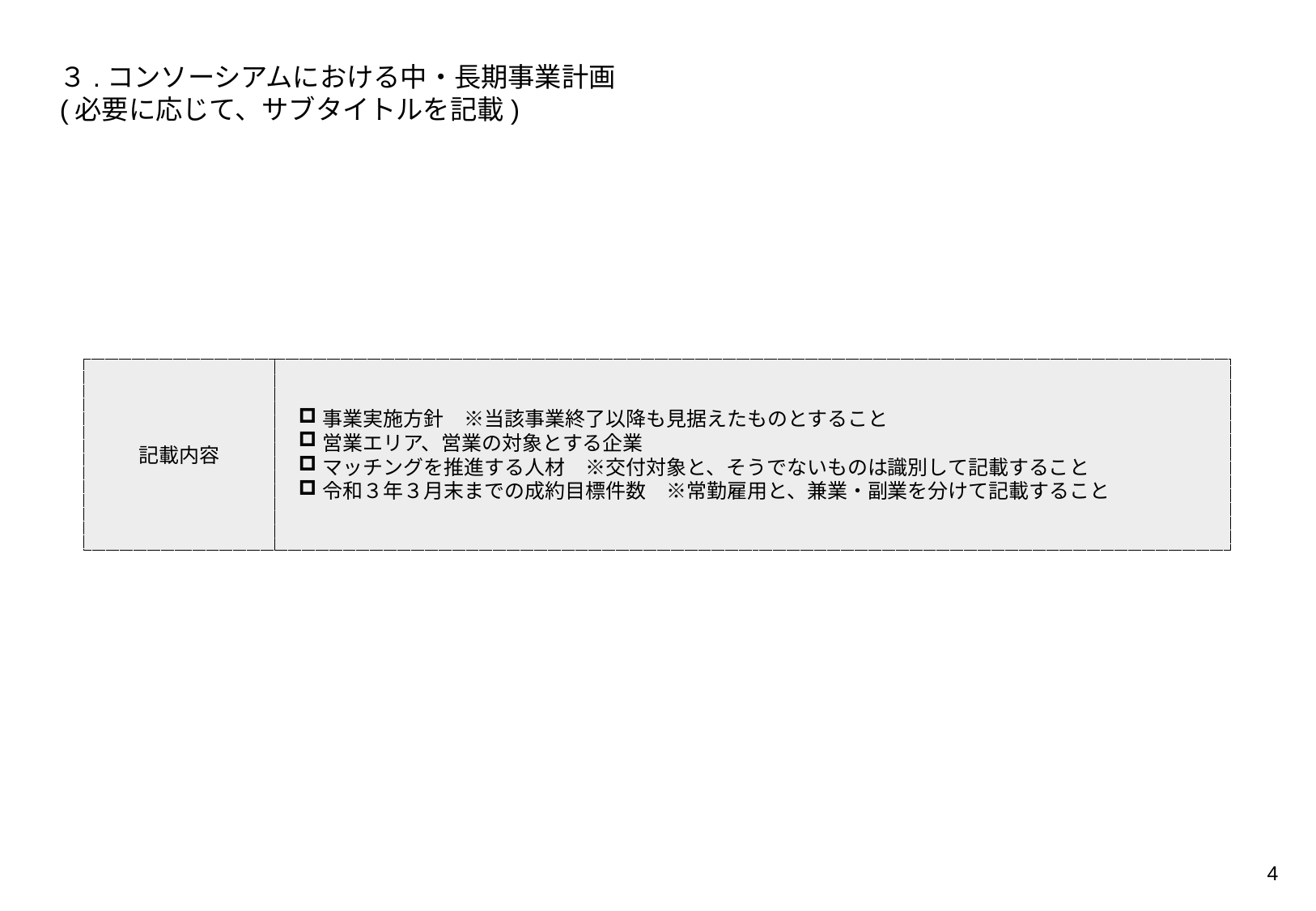

３.コンソーシアムにおける中・長期事業計画
(必要に応じて、サブタイトルを記載)
記載内容
事業実施方針　※当該事業終了以降も見据えたものとすること
営業エリア、営業の対象とする企業
マッチングを推進する人材　※交付対象と、そうでないものは識別して記載すること
令和３年３月末までの成約目標件数　※常勤雇用と、兼業・副業を分けて記載すること
4